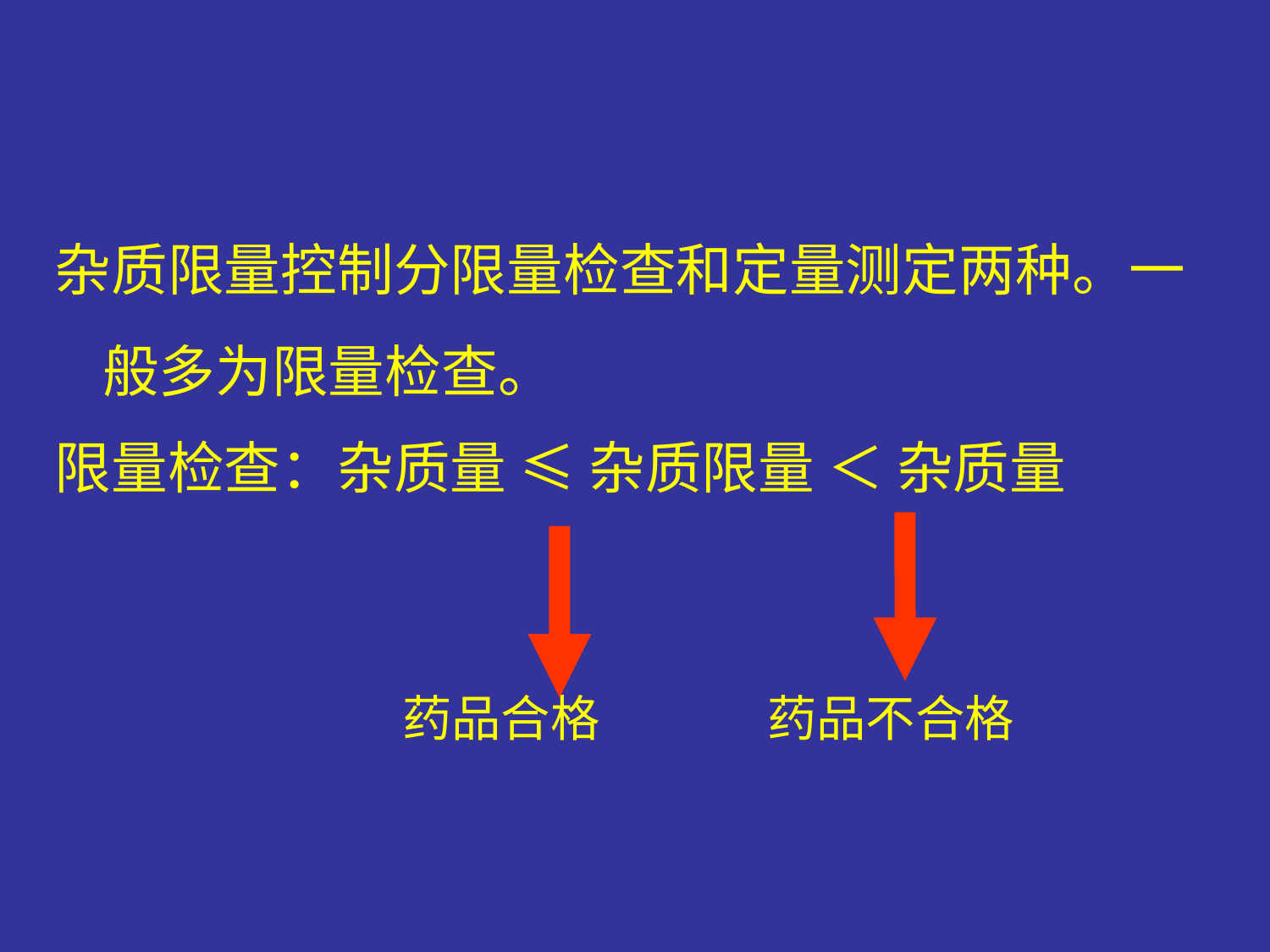

杂质限量控制分限量检查和定量测定两种。一般多为限量检查。
限量检查：杂质量 ≤ 杂质限量 ＜ 杂质量

药品合格
药品不合格